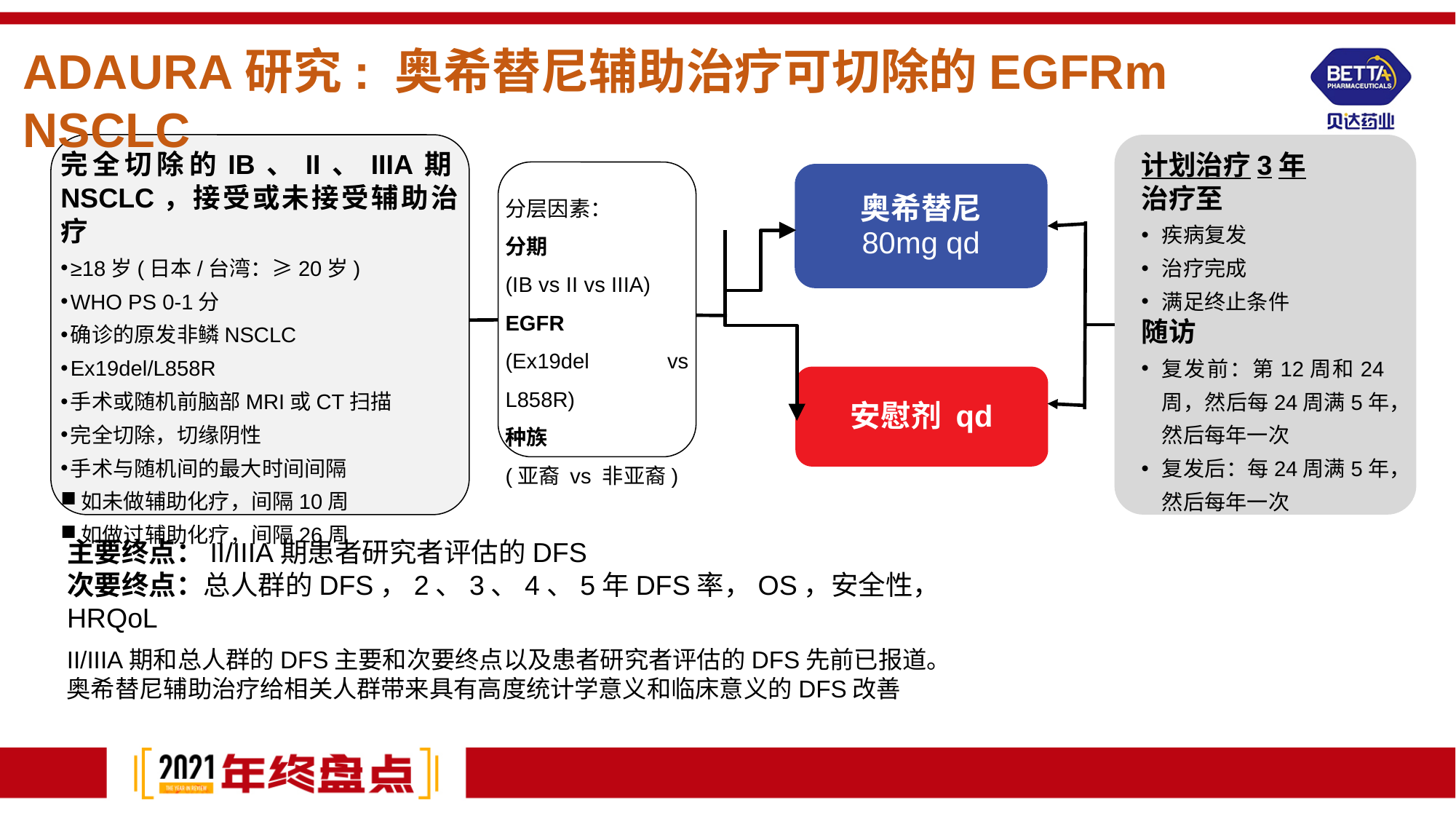

ADAURA研究: 奥希替尼辅助治疗可切除的EGFRm NSCLC

完全切除的IB、II、IIIA期NSCLC，接受或未接受辅助治疗
≥18岁(日本/台湾：≥20岁)
WHO PS 0-1分
确诊的原发非鳞NSCLC
Ex19del/L858R
手术或随机前脑部MRI或CT扫描
完全切除，切缘阴性
手术与随机间的最大时间间隔
如未做辅助化疗，间隔10周
如做过辅助化疗，间隔26周

奥希替尼
80mg qd
安慰剂 qd
主要终点：II/IIIA期患者研究者评估的DFS
次要终点：总人群的DFS，2、3、4、5年DFS率，OS，安全性，HRQoL
II/IIIA期和总人群的DFS主要和次要终点以及患者研究者评估的DFS先前已报道。
奥希替尼辅助治疗给相关人群带来具有高度统计学意义和临床意义的DFS改善
计划治疗3年
治疗至
疾病复发
治疗完成
满足终止条件
随访
复发前：第12周和24周，然后每24周满5年，然后每年一次
复发后：每24周满5年，然后每年一次
分层因素：
分期
(IB vs II vs IIIA)
EGFR
(Ex19del vs L858R)
种族
(亚裔 vs 非亚裔)